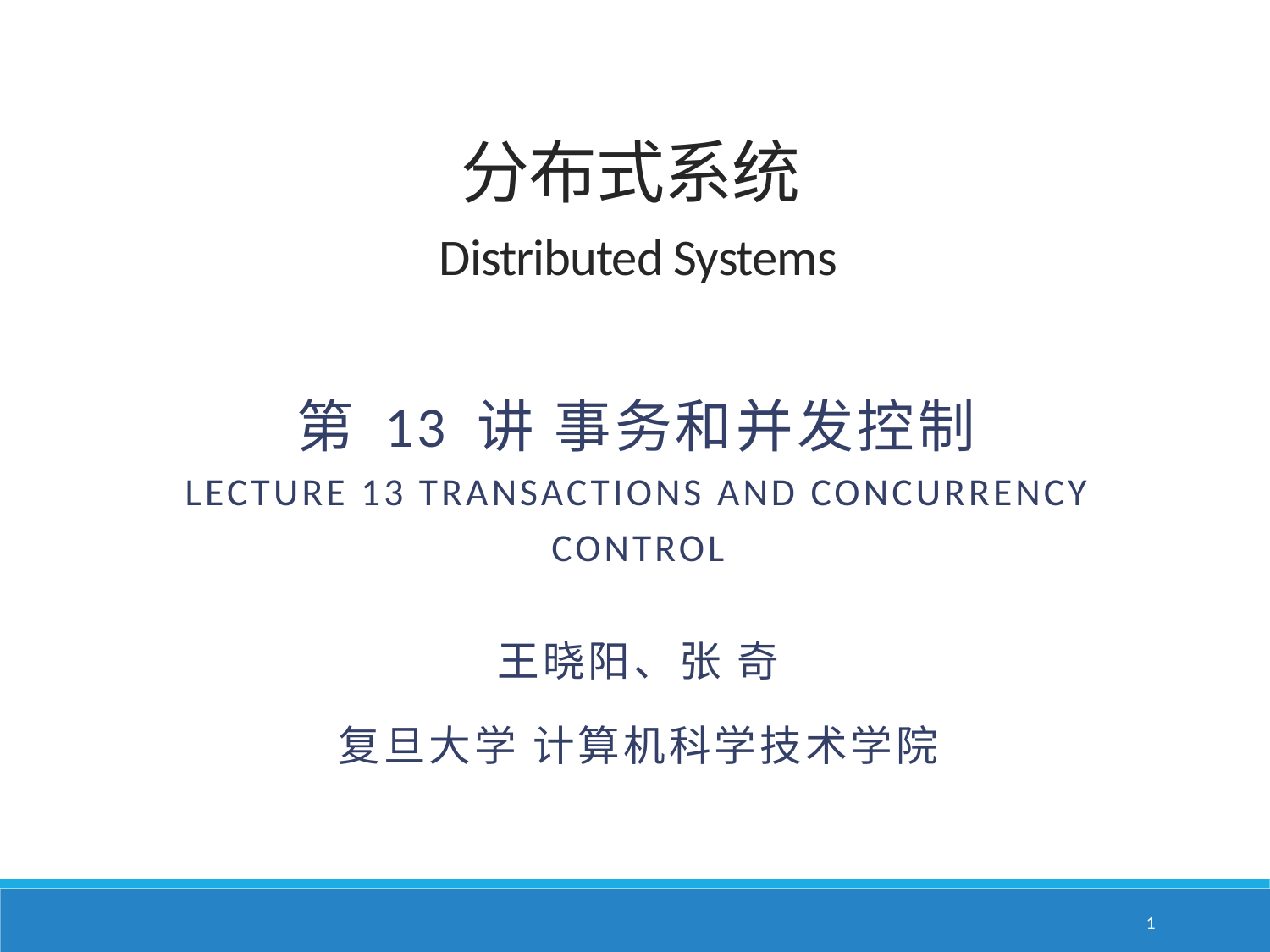

# 分布式系统 Distributed Systems 第 13 讲 事务和并发控制 Lecture 13 TRANSACTIONS AND CONCURRENCY CONTROL
王晓阳、张 奇
复旦大学 计算机科学技术学院

1